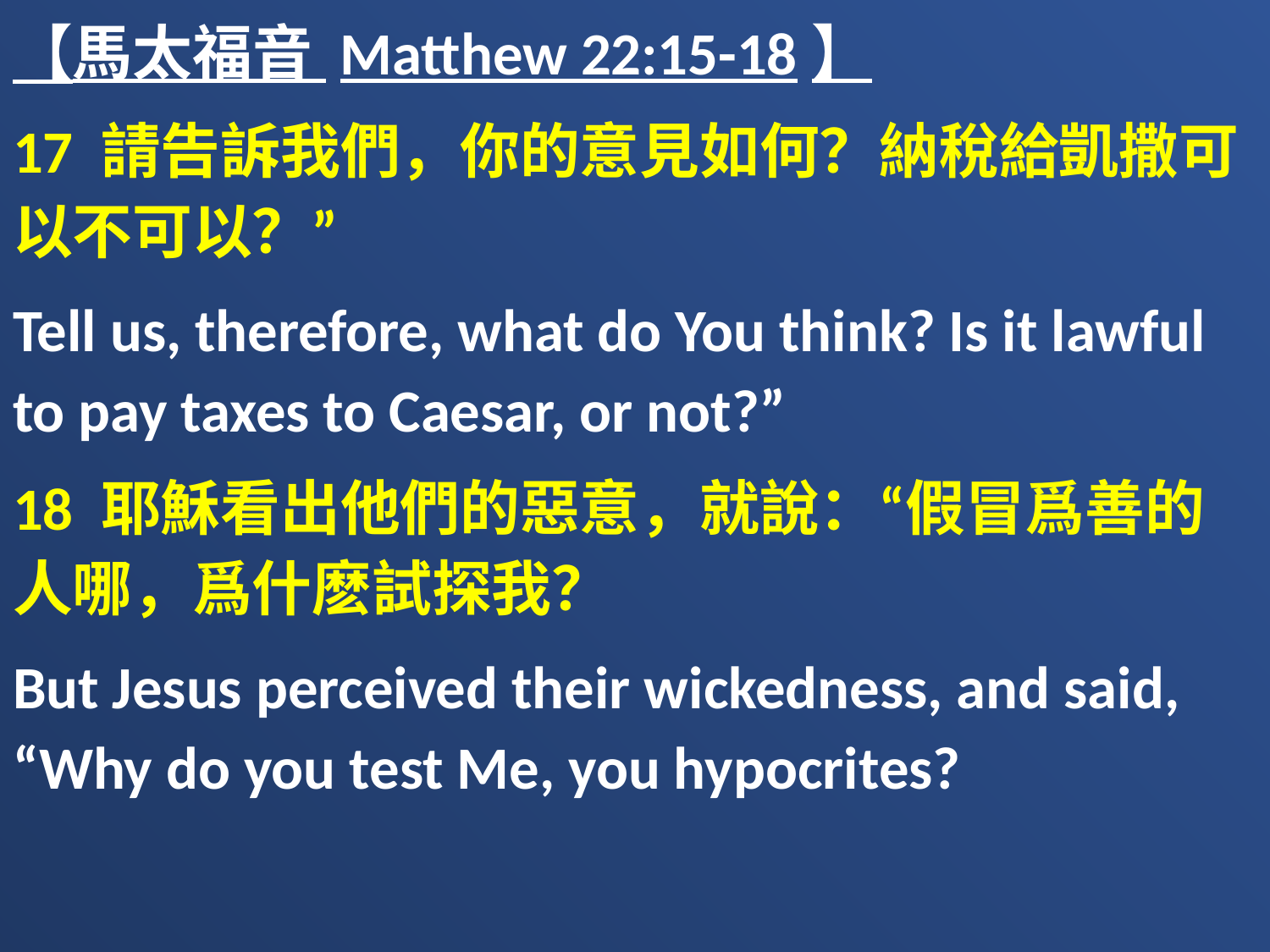

【馬太福音 Matthew 22:15-18】
17 請告訴我們，你的意見如何？納稅給凱撒可以不可以？”
Tell us, therefore, what do You think? Is it lawful to pay taxes to Caesar, or not?”
18 耶穌看出他們的惡意，就說：“假冒爲善的人哪，爲什麽試探我？
But Jesus perceived their wickedness, and said, “Why do you test Me, you hypocrites?